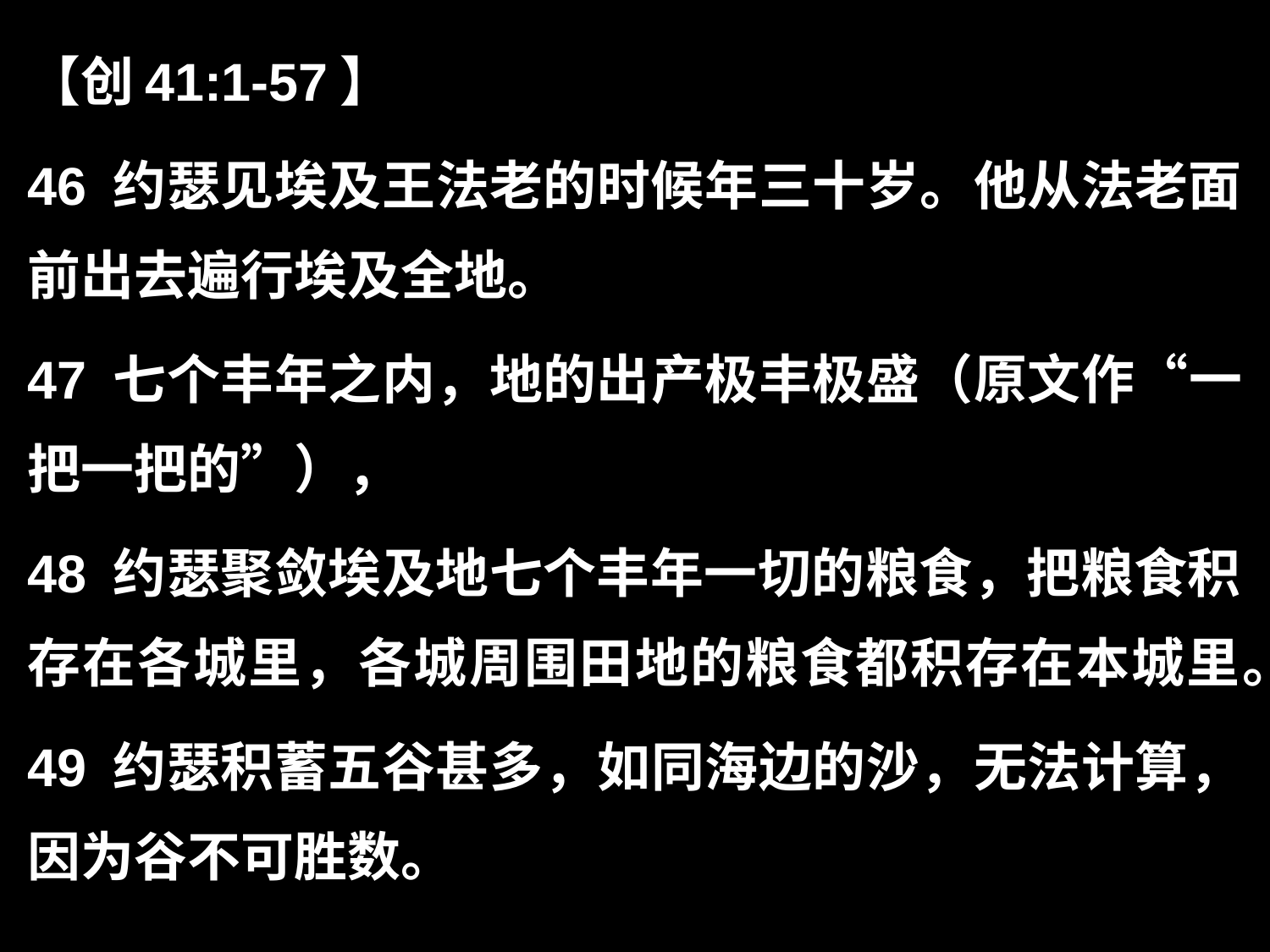

【创41:1-57】
46 约瑟见埃及王法老的时候年三十岁。他从法老面前出去遍行埃及全地。
47 七个丰年之内，地的出产极丰极盛（原文作“一把一把的”），
48 约瑟聚敛埃及地七个丰年一切的粮食，把粮食积存在各城里，各城周围田地的粮食都积存在本城里。
49 约瑟积蓄五谷甚多，如同海边的沙，无法计算，因为谷不可胜数。